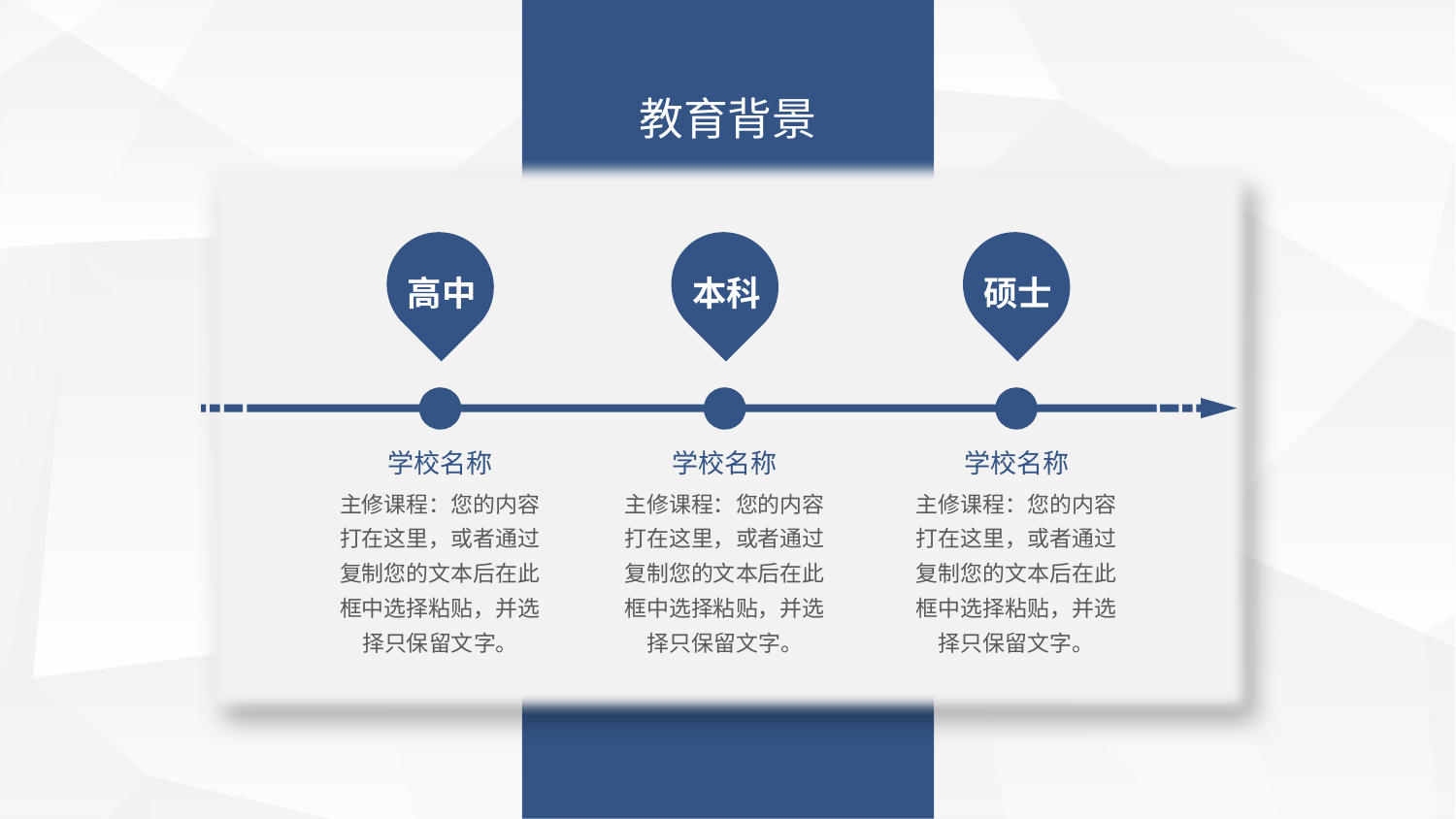

教育背景

高中

本科

硕士

学校名称
学校名称
学校名称
主修课程：您的内容打在这里，或者通过复制您的文本后在此框中选择粘贴，并选择只保留文字。
主修课程：您的内容打在这里，或者通过复制您的文本后在此框中选择粘贴，并选择只保留文字。
主修课程：您的内容打在这里，或者通过复制您的文本后在此框中选择粘贴，并选择只保留文字。